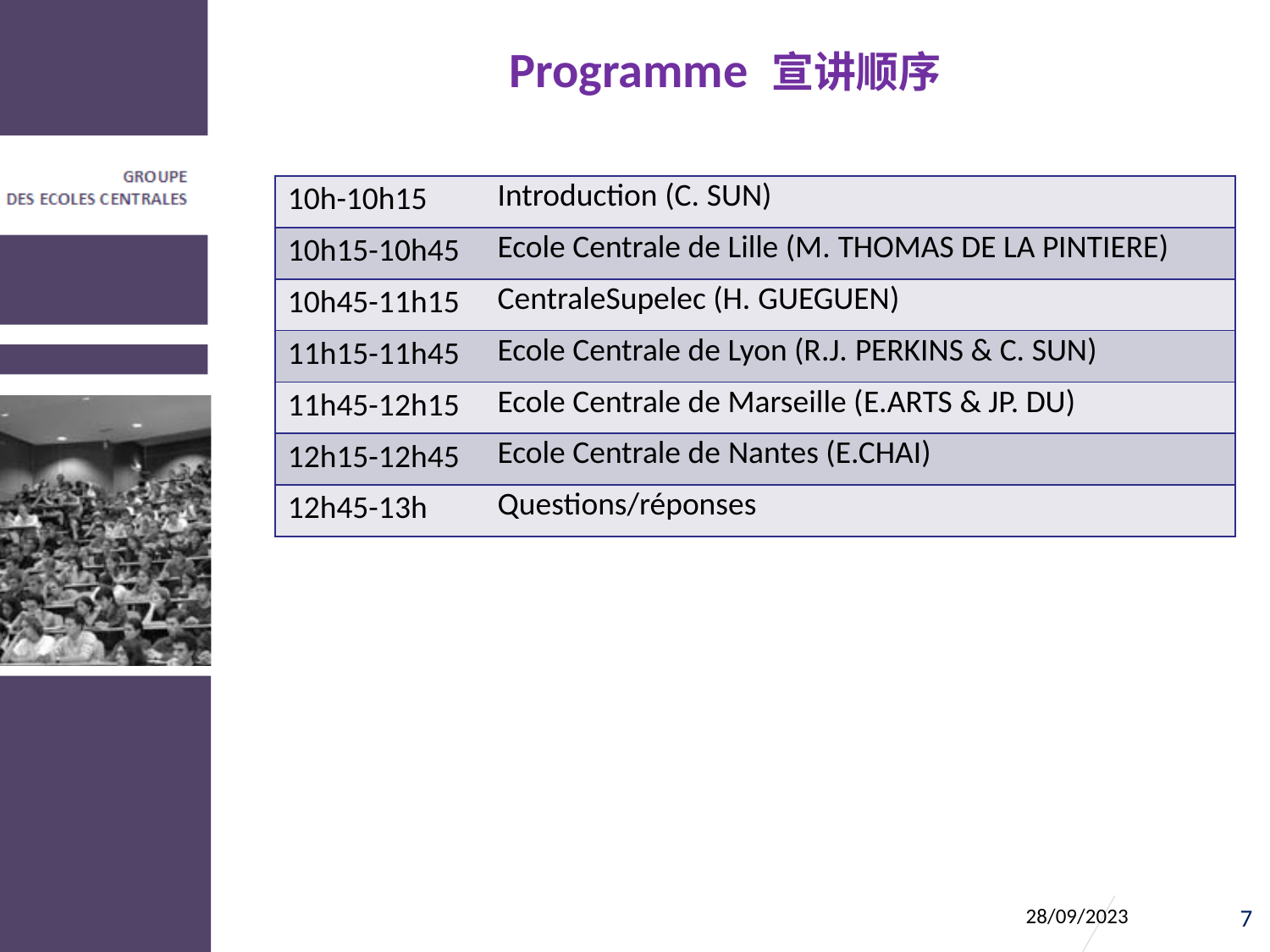

# Programme 宣讲顺序
| 10h-10h15 | Introduction (C. Sun) |
| --- | --- |
| 10h15-10h45 | Ecole Centrale de Lille (M. Thomas de la Pintiere) |
| 10h45-11h15 | CentraleSupelec (H. GUEGUEN) |
| 11h15-11h45 | Ecole Centrale de Lyon (R.J. Perkins & C. Sun) |
| 11h45-12h15 | Ecole Centrale de Marseille (E.ARTS & JP. DU) |
| 12h15-12h45 | Ecole Centrale de Nantes (E.CHAI) |
| 12h45-13h | Questions/réponses |
7
28/09/2023